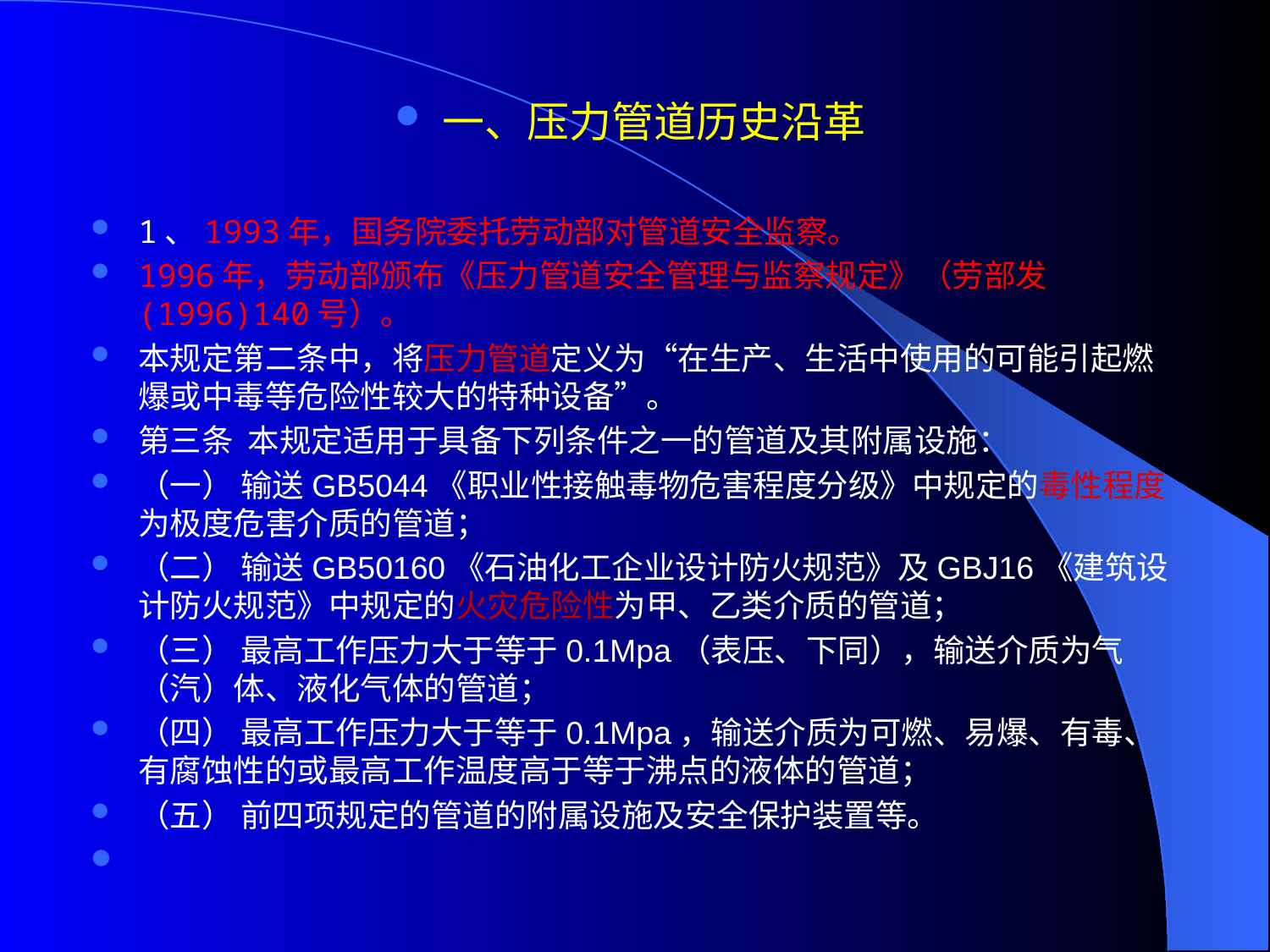

一、压力管道历史沿革

1、1993年，国务院委托劳动部对管道安全监察。
1996年，劳动部颁布《压力管道安全管理与监察规定》（劳部发(1996)140号）。
本规定第二条中，将压力管道定义为“在生产、生活中使用的可能引起燃爆或中毒等危险性较大的特种设备”。
第三条  本规定适用于具备下列条件之一的管道及其附属设施：
（一） 输送GB5044《职业性接触毒物危害程度分级》中规定的毒性程度为极度危害介质的管道；
（二） 输送GB50160《石油化工企业设计防火规范》及GBJ16《建筑设计防火规范》中规定的火灾危险性为甲、乙类介质的管道；
（三） 最高工作压力大于等于0.1Mpa（表压、下同），输送介质为气（汽）体、液化气体的管道；
（四） 最高工作压力大于等于0.1Mpa，输送介质为可燃、易爆、有毒、有腐蚀性的或最高工作温度高于等于沸点的液体的管道；
（五） 前四项规定的管道的附属设施及安全保护装置等。